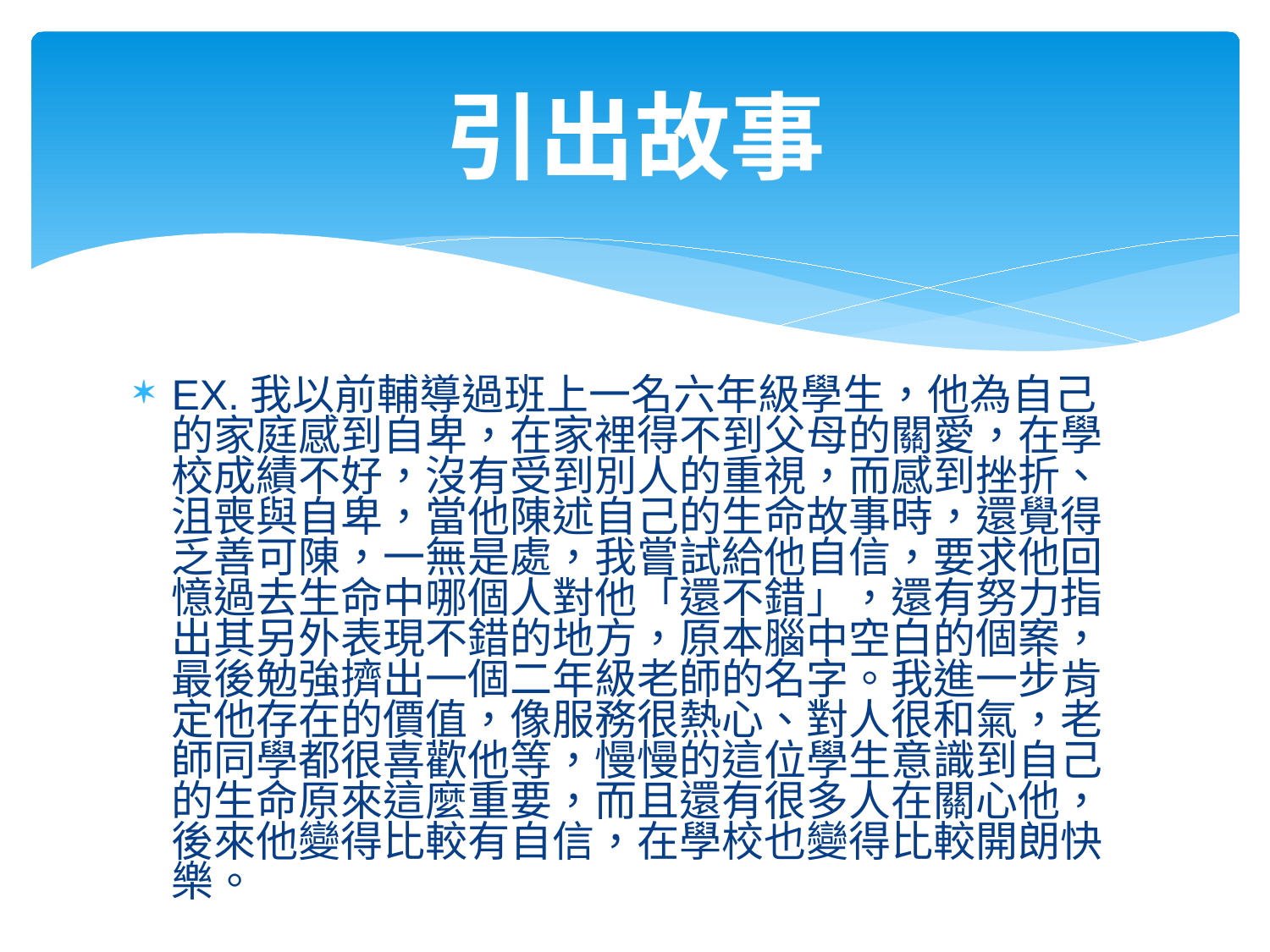

# 引出故事
EX.我以前輔導過班上一名六年級學生，他為自己的家庭感到自卑，在家裡得不到父母的關愛，在學校成績不好，沒有受到別人的重視，而感到挫折、沮喪與自卑，當他陳述自己的生命故事時，還覺得乏善可陳，一無是處，我嘗試給他自信，要求他回憶過去生命中哪個人對他「還不錯」，還有努力指出其另外表現不錯的地方，原本腦中空白的個案，最後勉強擠出一個二年級老師的名字。我進一步肯定他存在的價值，像服務很熱心、對人很和氣，老師同學都很喜歡他等，慢慢的這位學生意識到自己的生命原來這麼重要，而且還有很多人在關心他，後來他變得比較有自信，在學校也變得比較開朗快樂。